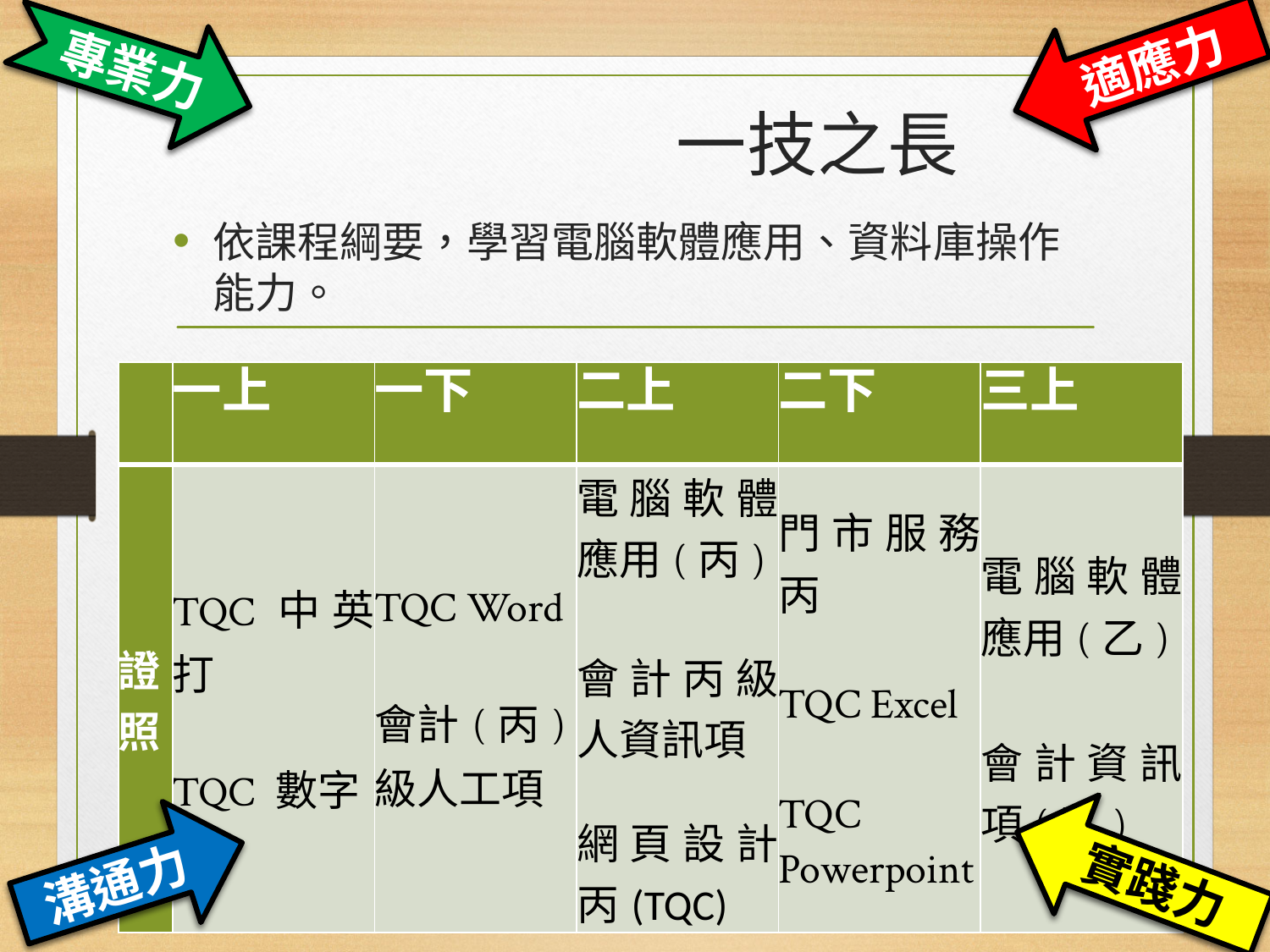

適應力
專業力
溝通力
實踐力
# 一技之長
依課程綱要，學習電腦軟體應用、資料庫操作能力。

|  | 一上 | 一下 | 二上 | 二下 | 三上 |
| --- | --- | --- | --- | --- | --- |
| 證 照 | TQC中英打 TQC 數字 | TQC Word 會計(丙)級人工項 | 電腦軟體應用(丙) 會計丙級人資訊項 網頁設計丙(TQC) | 門市服務丙 TQC Excel TQC Powerpoint | 電腦軟體應用(乙) 會計資訊項(乙) |
19